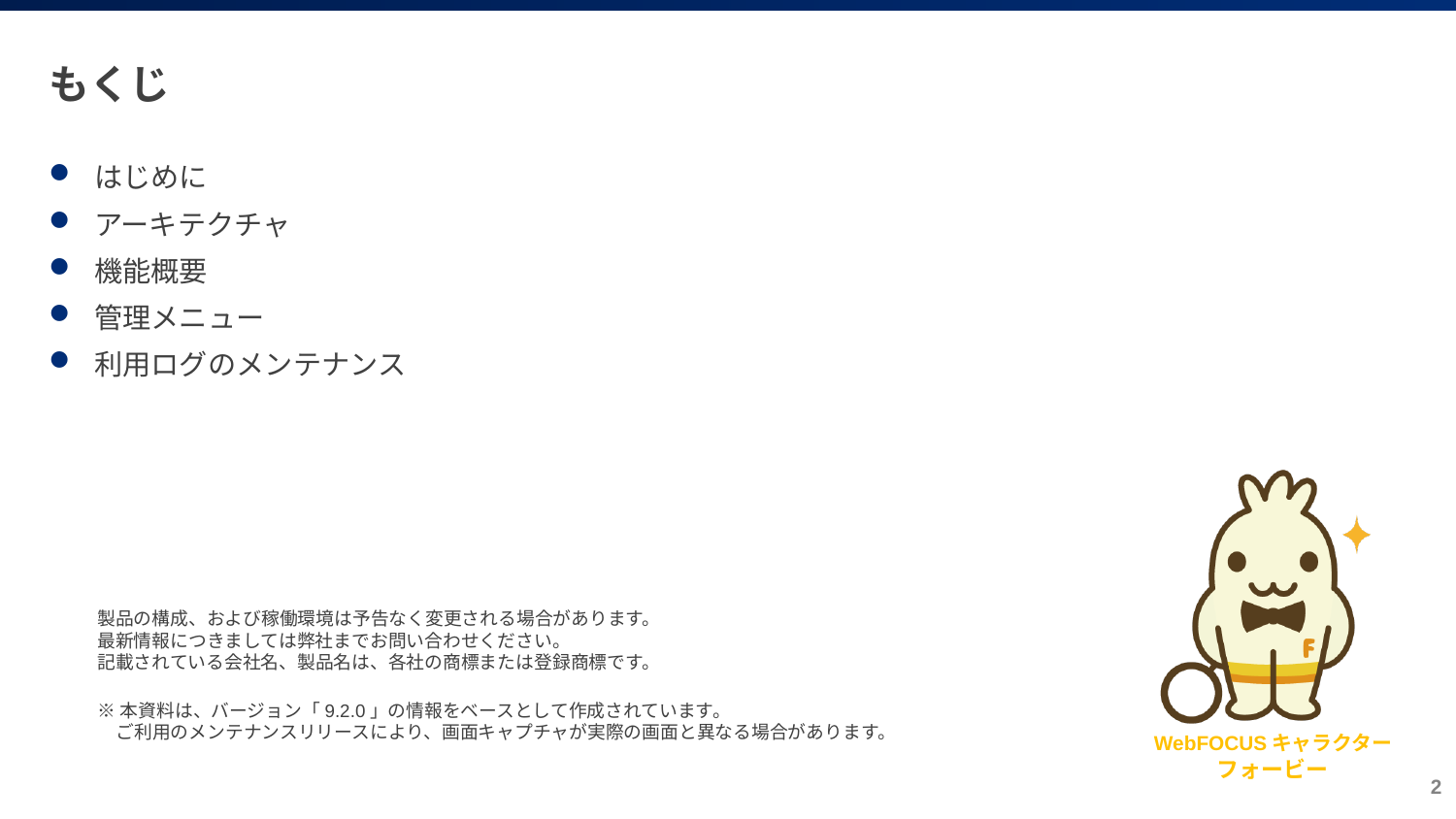

# もくじ
はじめに
アーキテクチャ
機能概要
管理メニュー
利用ログのメンテナンス
2